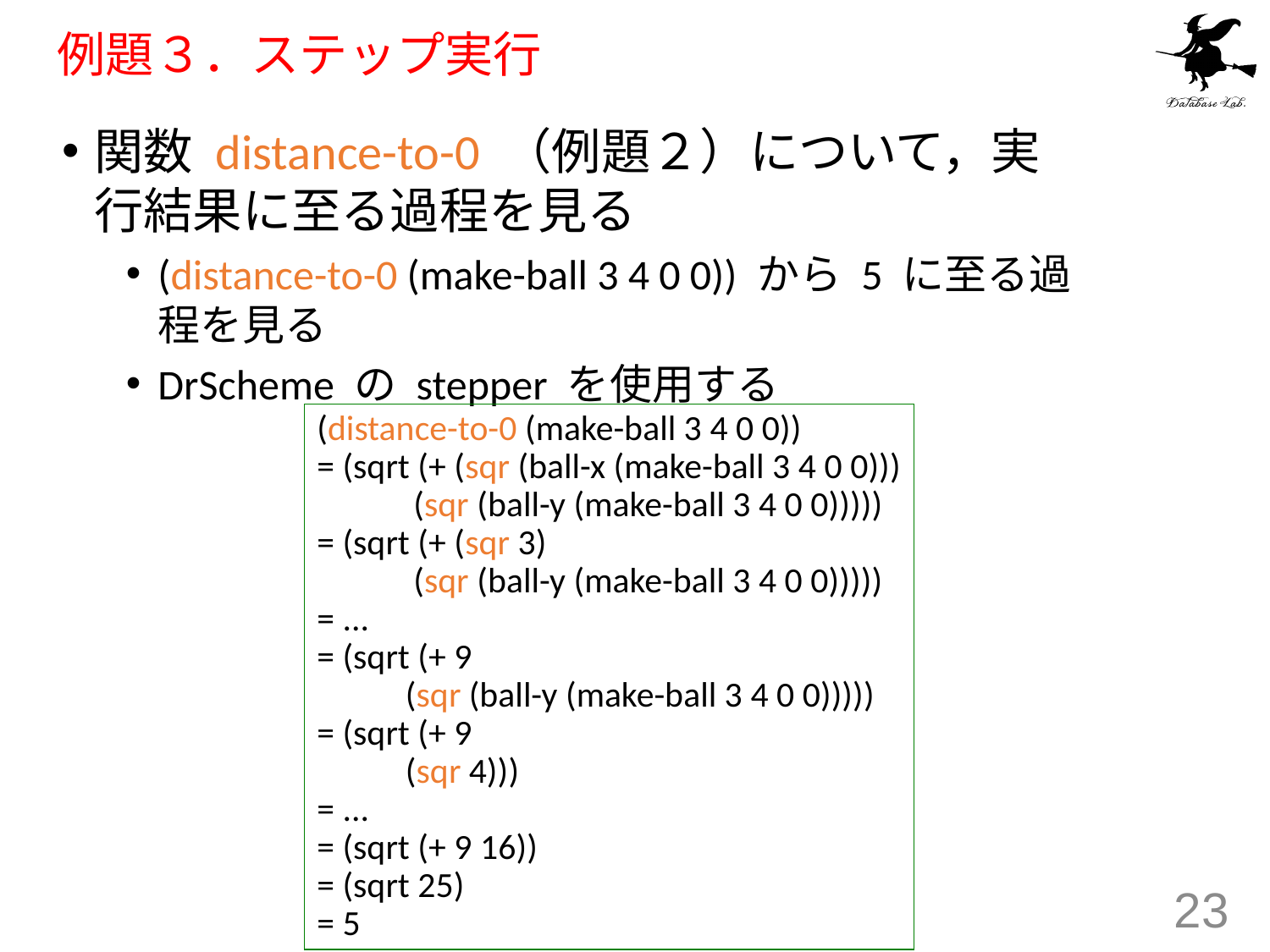

# 例題３．ステップ実行
関数 distance-to-0 （例題２）について，実行結果に至る過程を見る
(distance-to-0 (make-ball 3 4 0 0)) から 5 に至る過程を見る
DrScheme の stepper を使用する

(distance-to-0 (make-ball 3 4 0 0))
= (sqrt (+ (sqr (ball-x (make-ball 3 4 0 0)))
            (sqr (ball-y (make-ball 3 4 0 0)))))
= (sqrt (+ (sqr 3)
            (sqr (ball-y (make-ball 3 4 0 0)))))
= ...
= (sqrt (+ 9
           (sqr (ball-y (make-ball 3 4 0 0)))))
= (sqrt (+ 9
           (sqr 4)))
= ...
= (sqrt (+ 9 16))
= (sqrt 25)
= 5

23